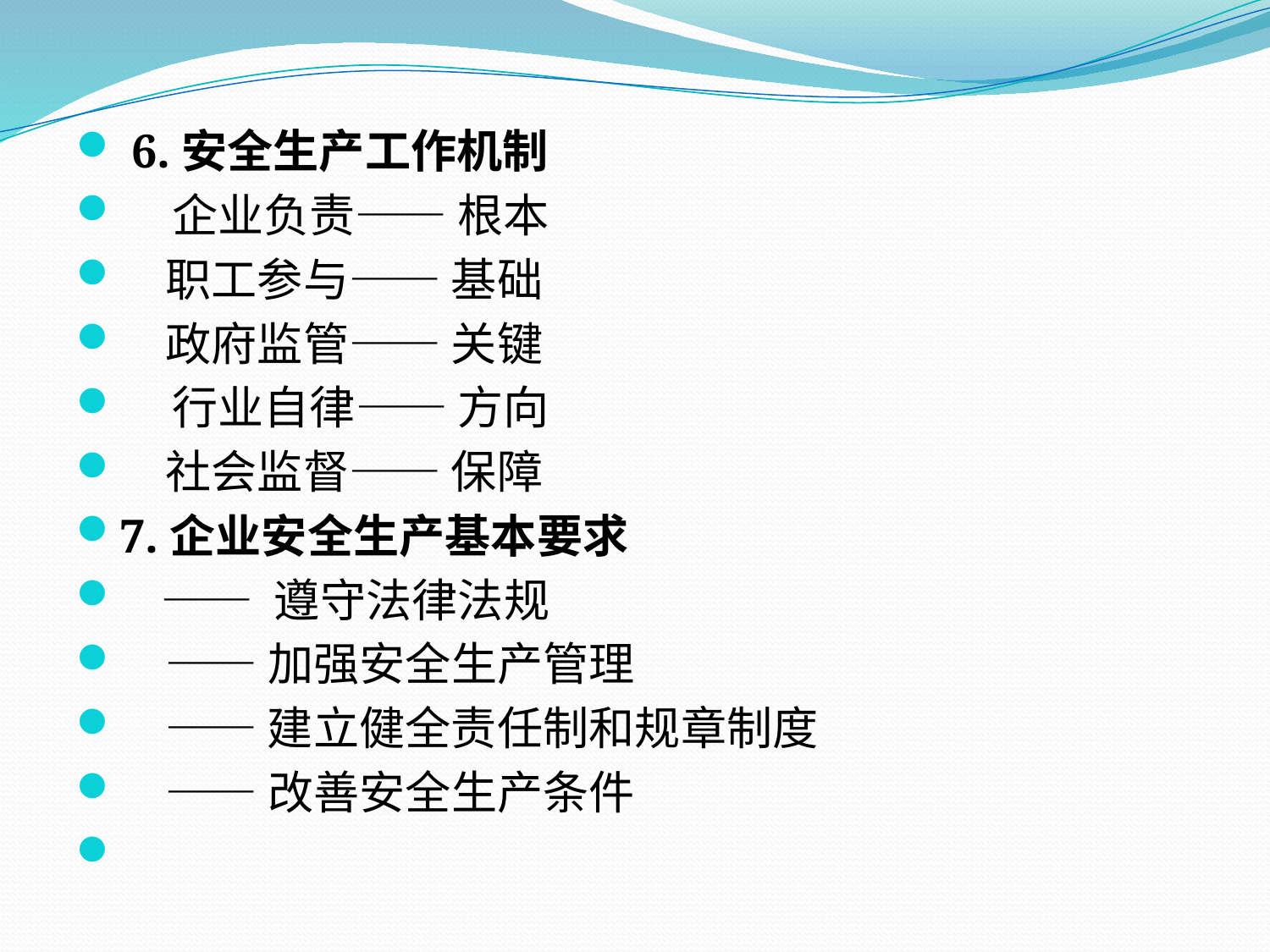

6.安全生产工作机制
    企业负责—— 根本
　职工参与—— 基础
　政府监管—— 关键
    行业自律—— 方向
　社会监督—— 保障
7.企业安全生产基本要求
    —— 遵守法律法规
　—— 加强安全生产管理
　—— 建立健全责任制和规章制度
　—— 改善安全生产条件